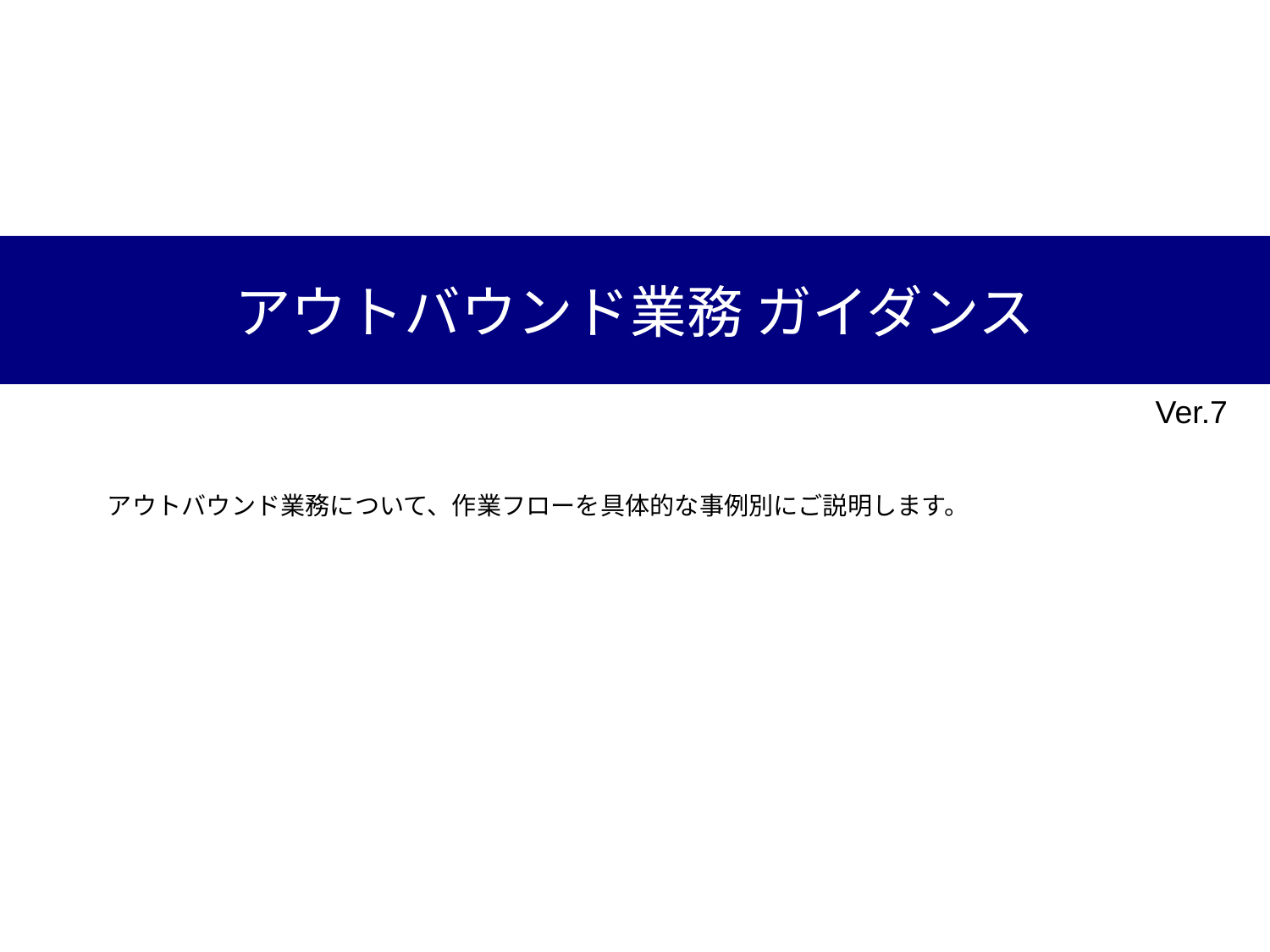

アウトバウンド業務 ガイダンス
Ver.7
アウトバウンド業務について、作業フローを具体的な事例別にご説明します。